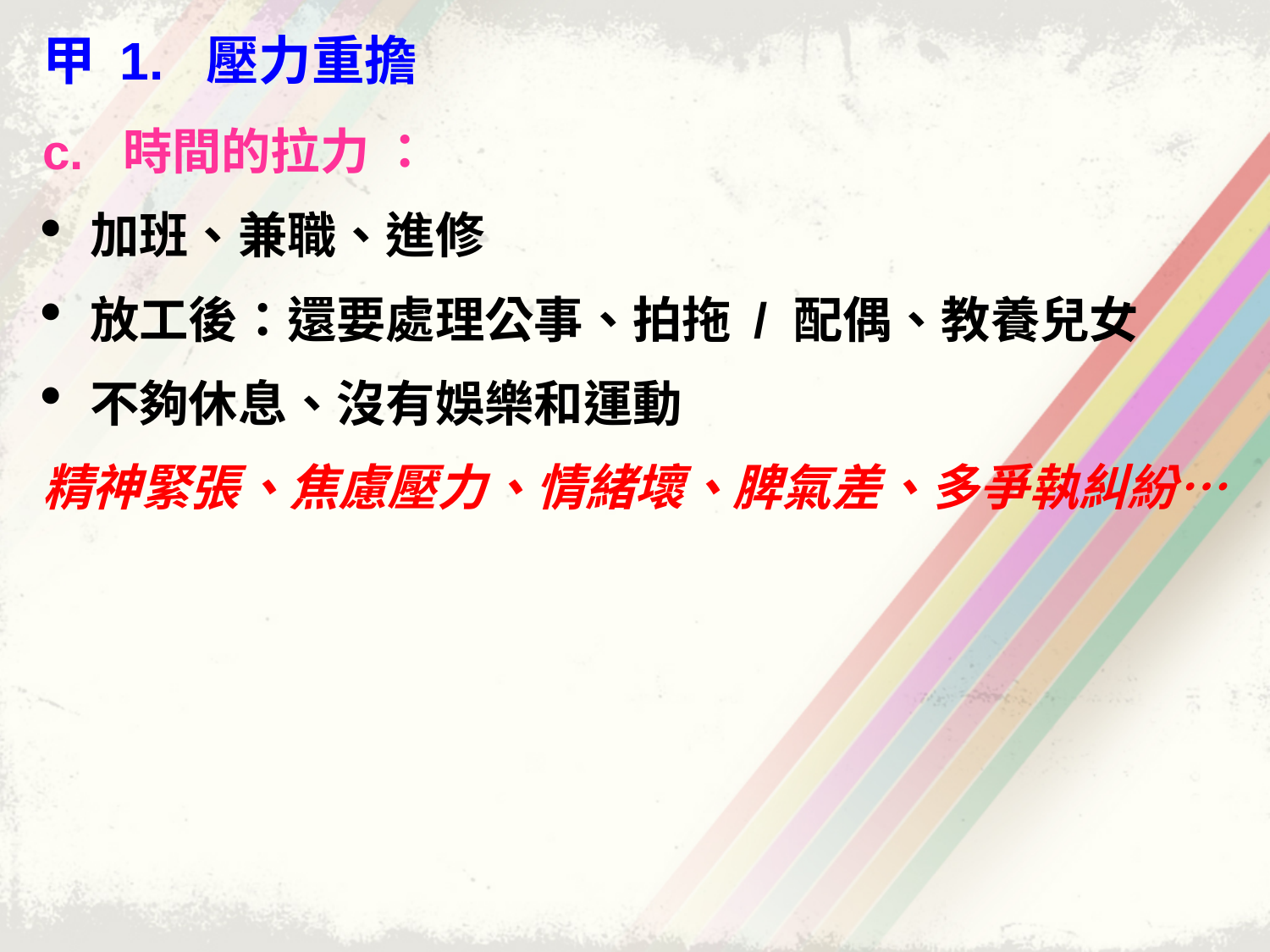

甲 1.  壓力重擔
c.  時間的拉力 ：
加班、兼職、進修
放工後：還要處理公事、拍拖 / 配偶、教養兒女
不夠休息、沒有娛樂和運動
精神緊張、焦慮壓力、情緒壞、脾氣差、多爭執糾紛…